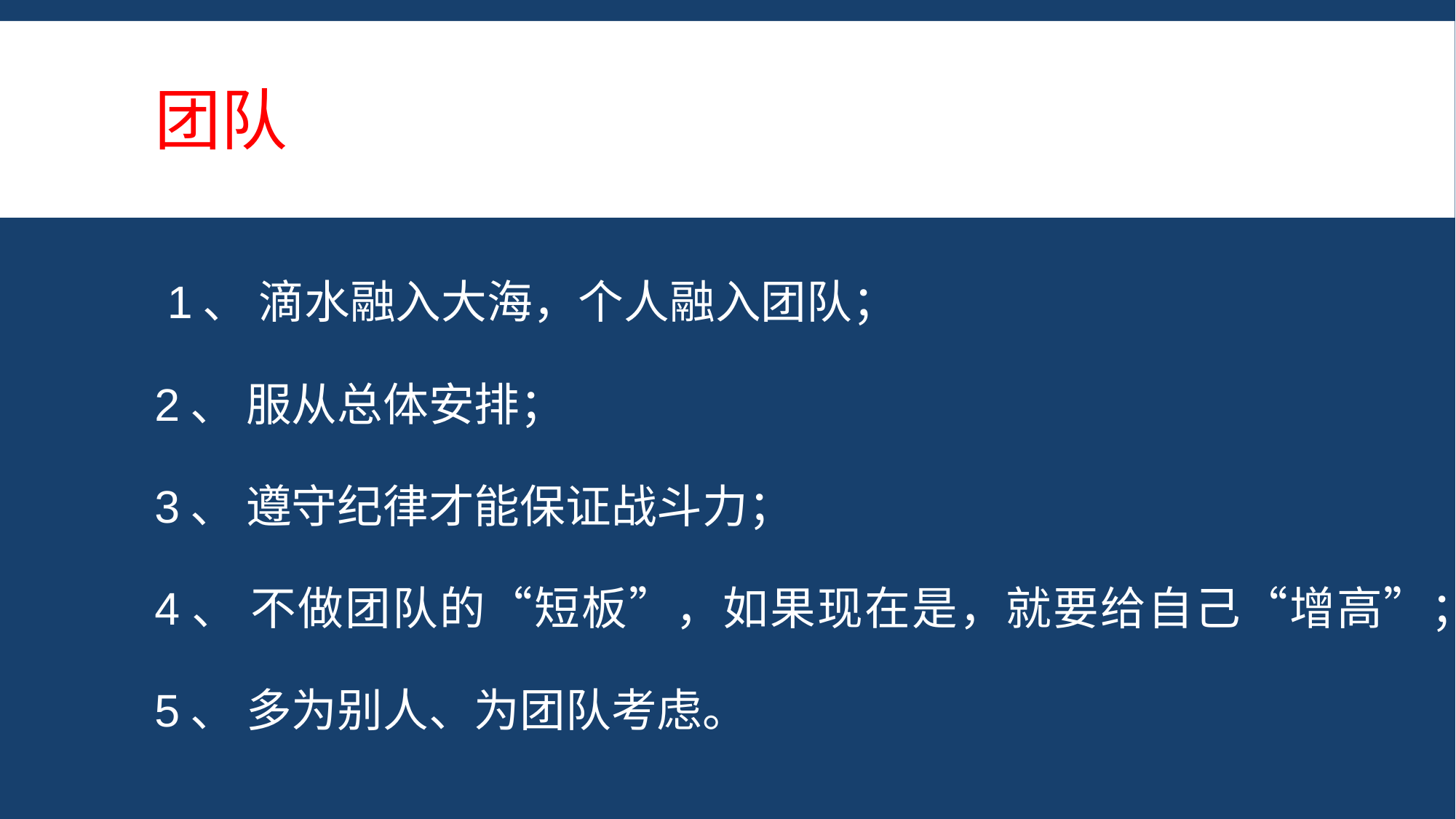

# 团队
 1、 滴水融入大海，个人融入团队；
2、 服从总体安排；
3、 遵守纪律才能保证战斗力；
4、 不做团队的“短板”，如果现在是，就要给自己“增高”；
5、 多为别人、为团队考虑。